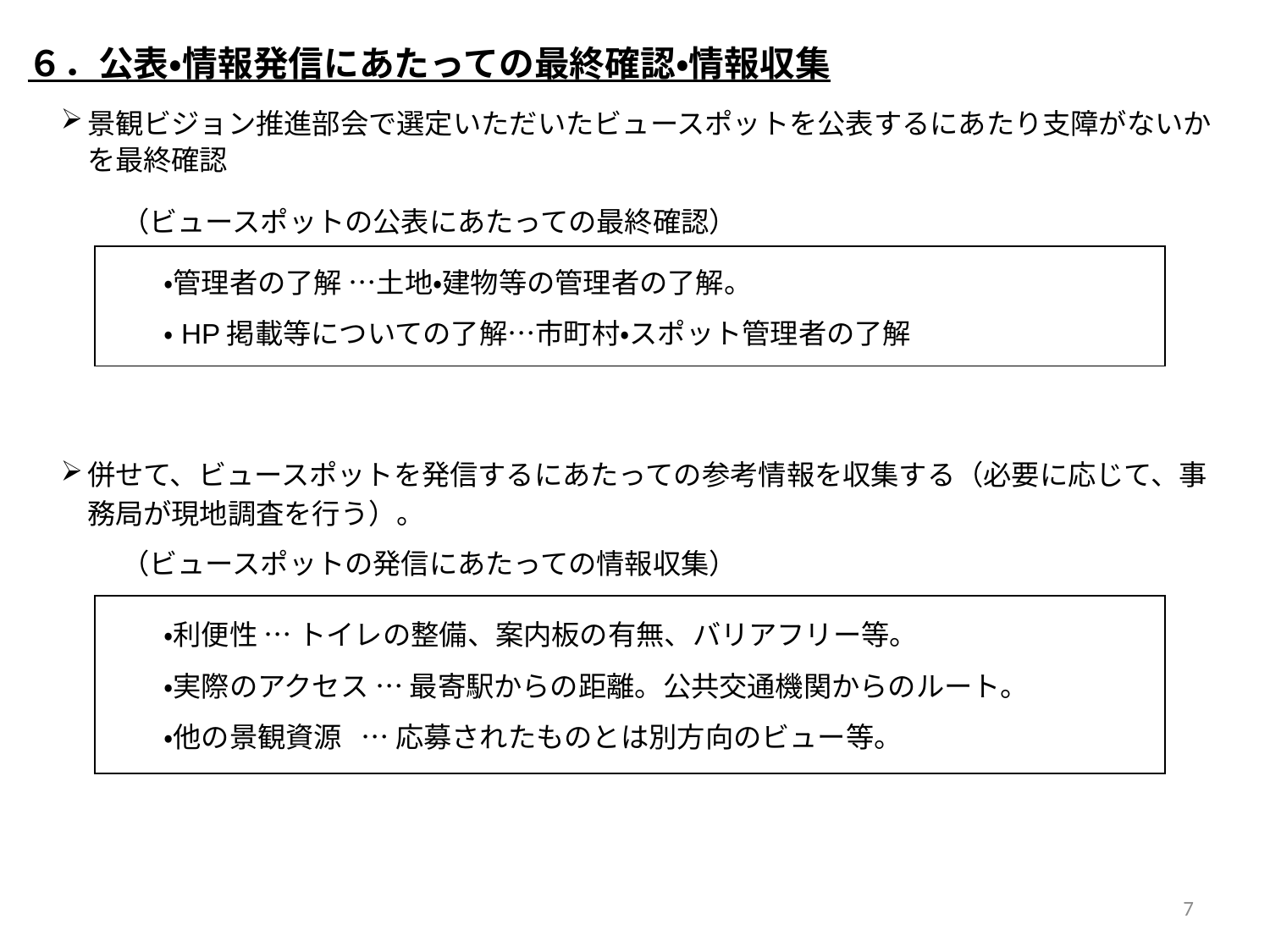

６．公表・情報発信にあたっての最終確認・情報収集
景観ビジョン推進部会で選定いただいたビュースポットを公表するにあたり支障がないかを最終確認
　　　（ビュースポットの公表にあたっての最終確認）

併せて、ビュースポットを発信するにあたっての参考情報を収集する（必要に応じて、事務局が現地調査を行う）。
　　　（ビュースポットの発信にあたっての情報収集）
| ・管理者の了解 …土地・建物等の管理者の了解。 　　・HP掲載等についての了解…市町村・スポット管理者の了解 |
| --- |
| ・利便性 … トイレの整備、案内板の有無、バリアフリー等。 　　・実際のアクセス … 最寄駅からの距離。公共交通機関からのルート。 　　・他の景観資源 … 応募されたものとは別方向のビュー等。 |
| --- |
7